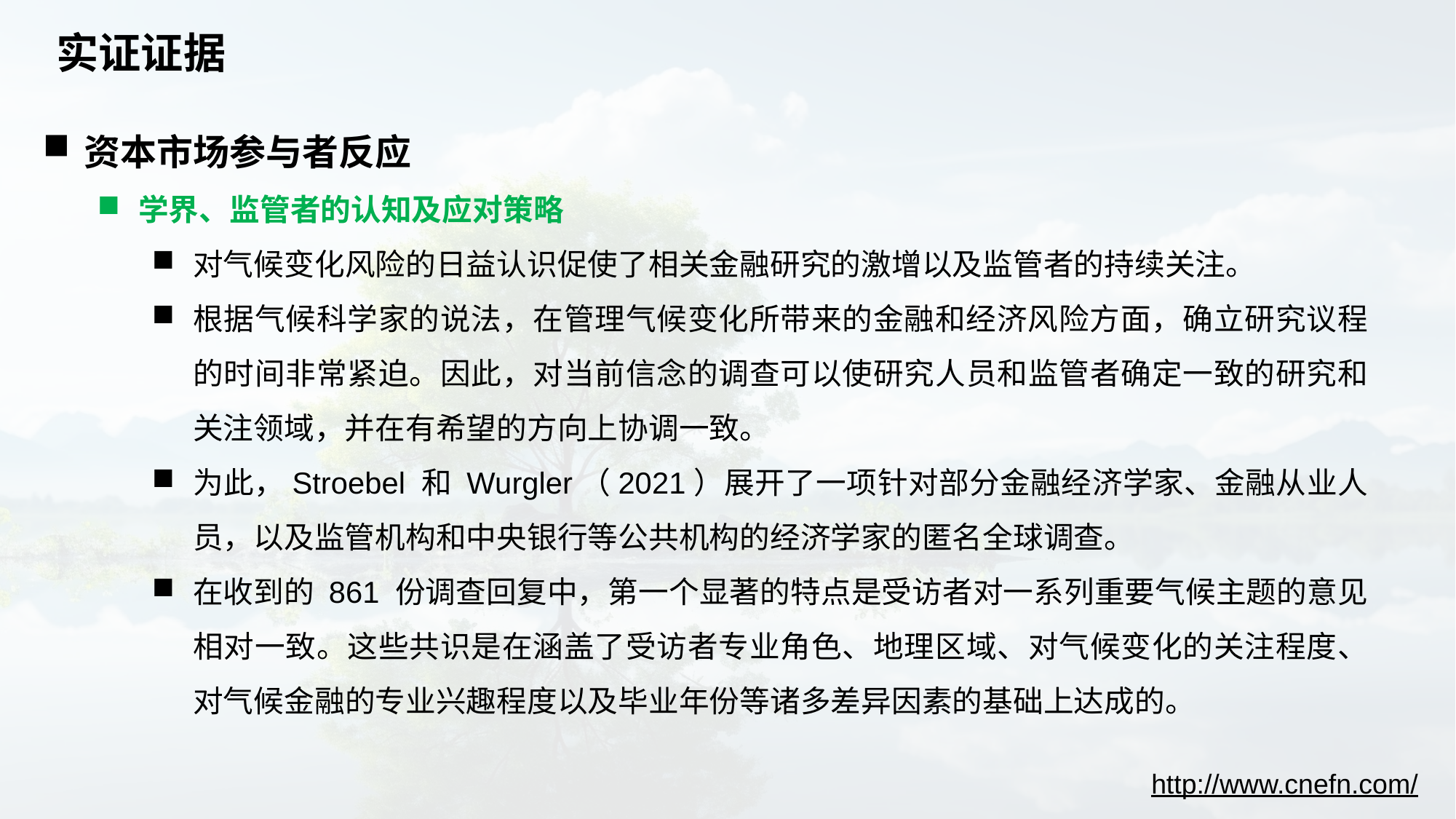

# 实证证据
资本市场参与者反应
学界、监管者的认知及应对策略
对气候变化风险的日益认识促使了相关金融研究的激增以及监管者的持续关注。
根据气候科学家的说法，在管理气候变化所带来的金融和经济风险方面，确立研究议程的时间非常紧迫。因此，对当前信念的调查可以使研究人员和监管者确定一致的研究和关注领域，并在有希望的方向上协调一致。
为此，Stroebel 和 Wurgler（2021）展开了一项针对部分金融经济学家、金融从业人员，以及监管机构和中央银行等公共机构的经济学家的匿名全球调查。
在收到的 861 份调查回复中，第一个显著的特点是受访者对一系列重要气候主题的意见相对一致。这些共识是在涵盖了受访者专业角色、地理区域、对气候变化的关注程度、对气候金融的专业兴趣程度以及毕业年份等诸多差异因素的基础上达成的。